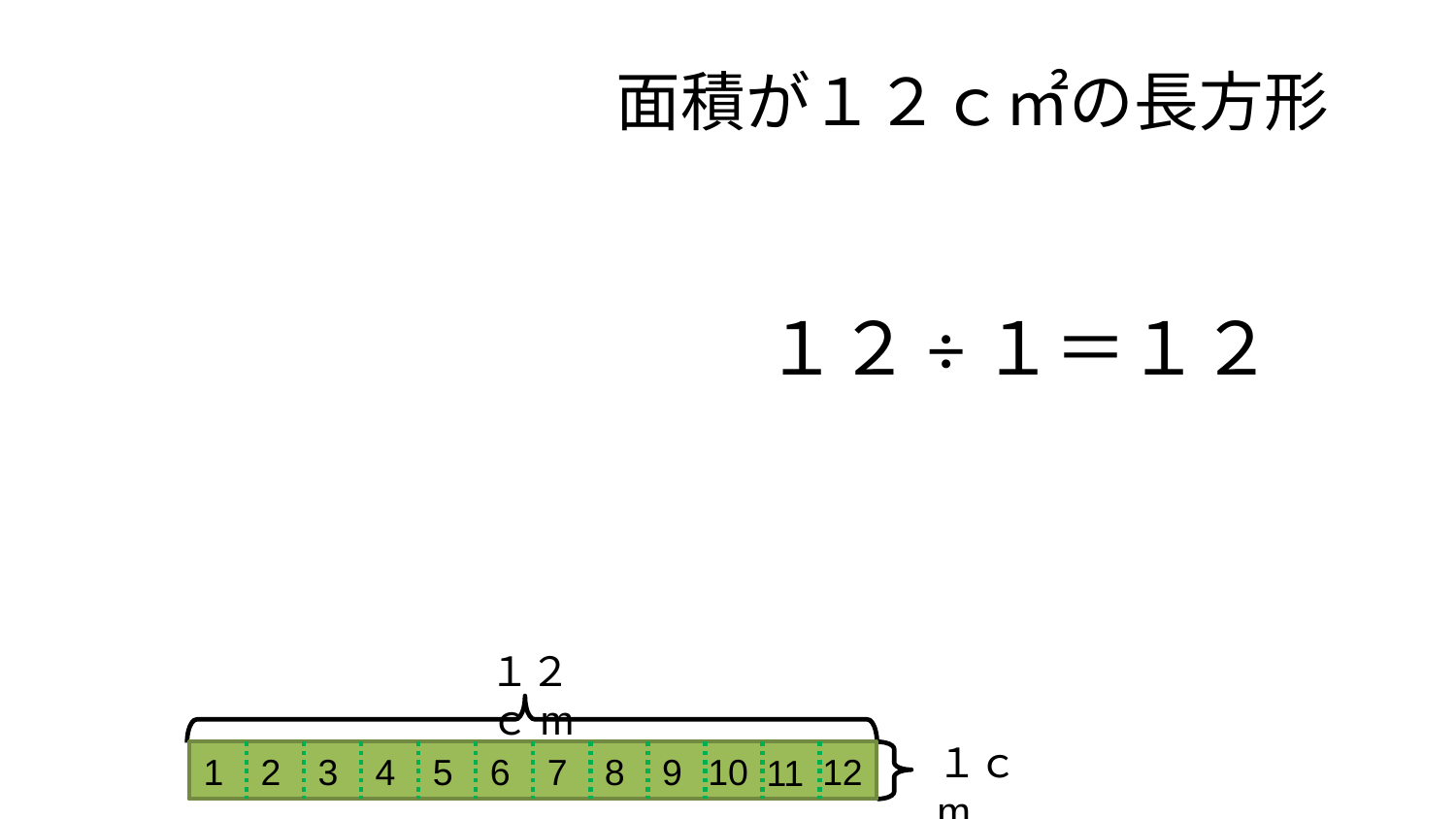

面積が１２ｃ㎡の長方形
１２÷１＝１２

１２ｃm
１ｃm

1
2
3
4
5
6
7
8
9
10
12

11